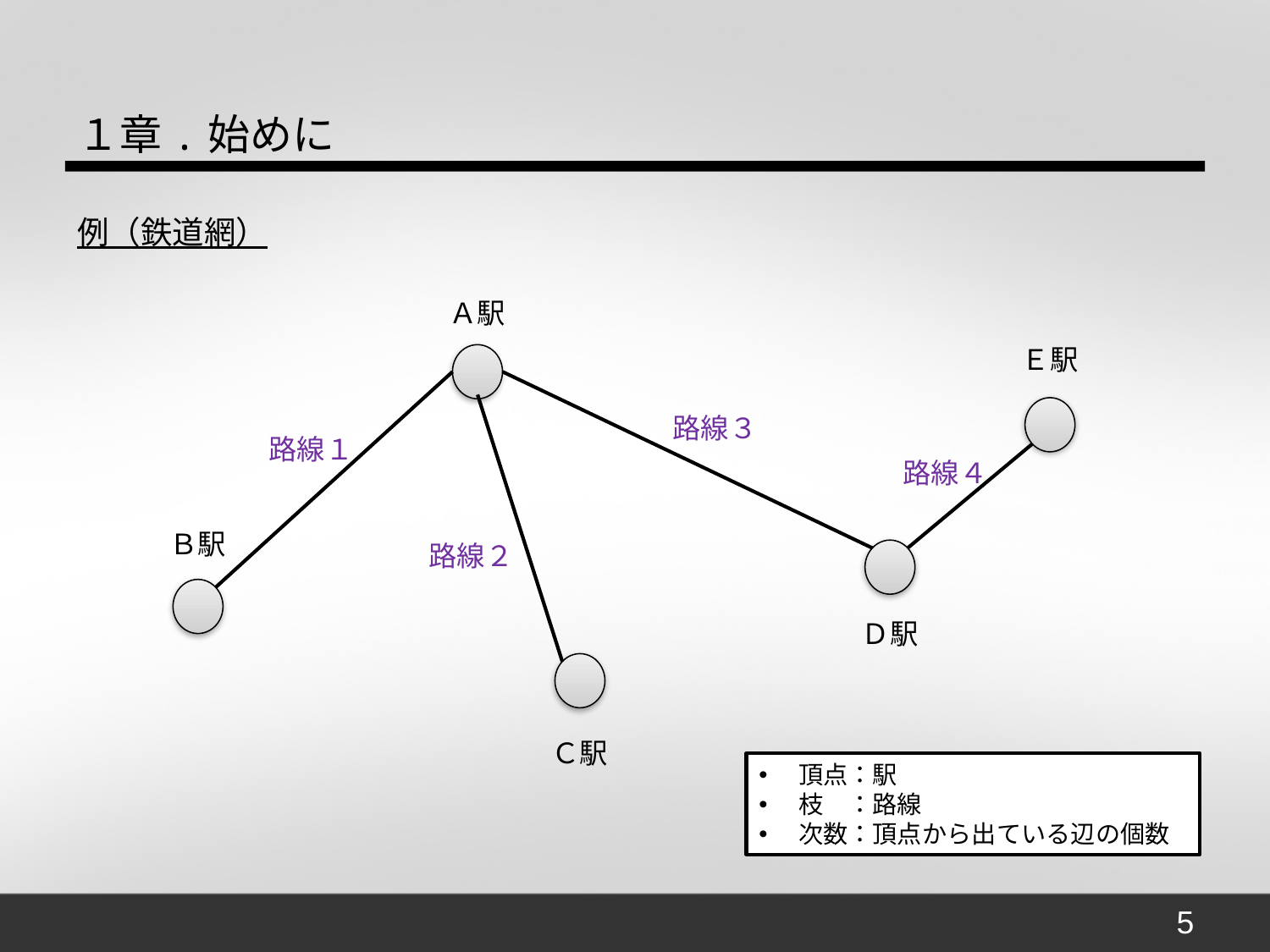

１章.始めに
例（鉄道網）
Ａ駅
Ｅ駅

路線３
路線１
路線４
Ｂ駅
路線２

Ｄ駅

Ｃ駅
頂点：駅
枝　：路線
次数：頂点から出ている辺の個数
5